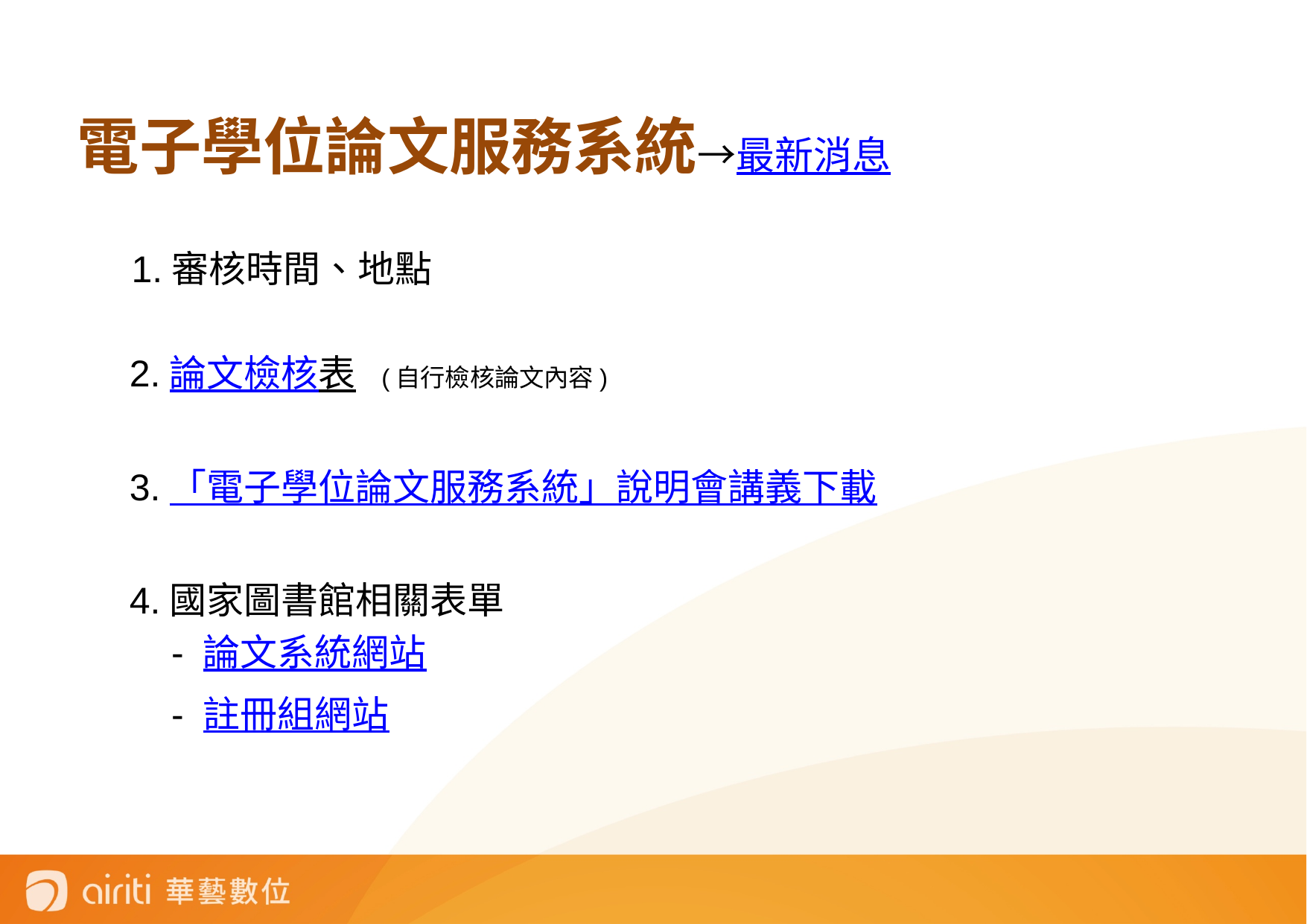

電子學位論文服務系統→最新消息

     1.審核時間、地點

     2.論文檢核表  (自行檢核論文內容)

     3.「電子學位論文服務系統」說明會講義下載

     4.國家圖書館相關表單
         - 論文系統網站
         - 註冊組網站